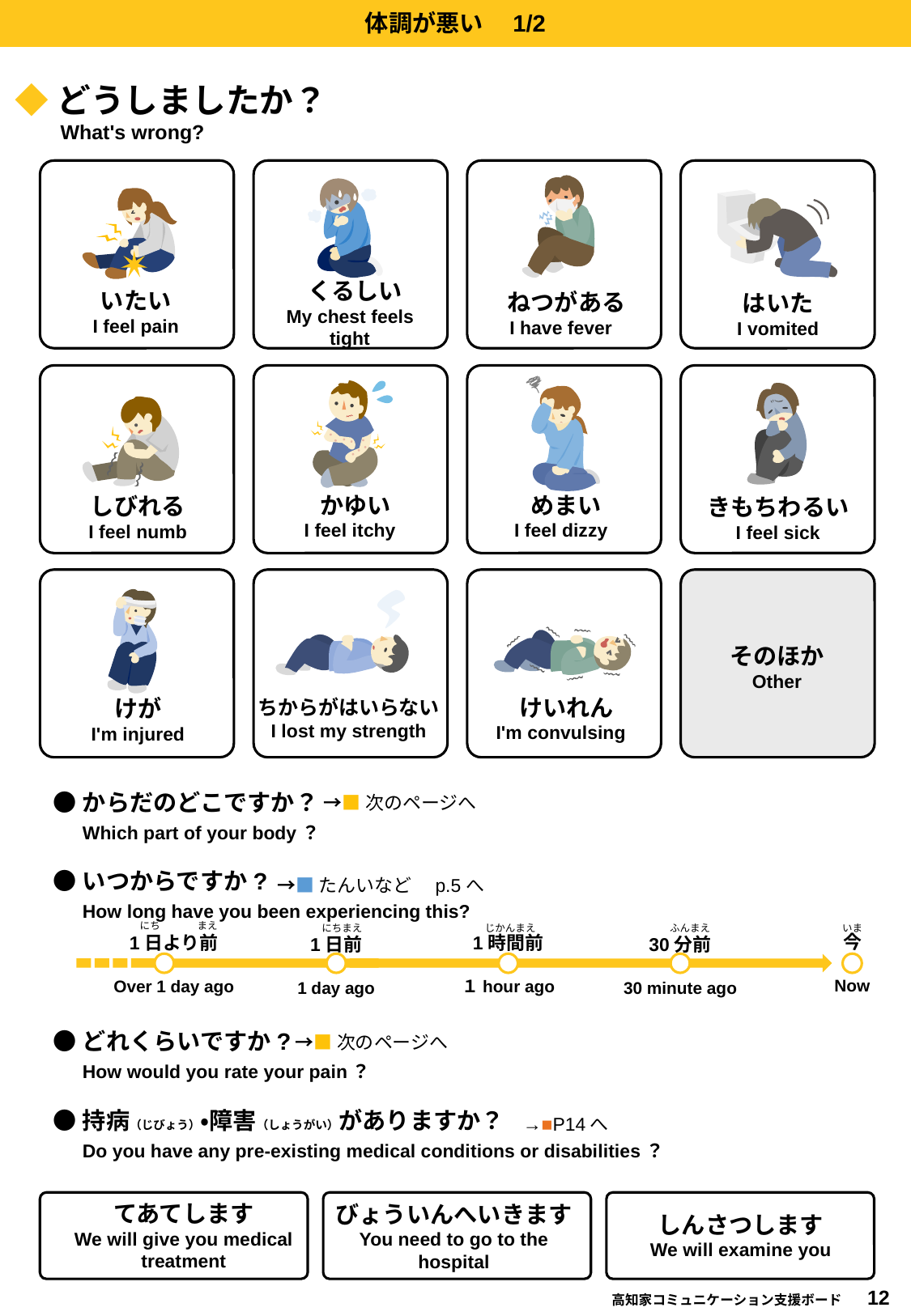

体調が悪い　1/2
◆どうしましたか？
　　What's wrong?

いたい
I feel pain
はいた
I vomited
 くるしい
My chest feels tight
 ねつがある
I have fever

しびれる
I feel numb
 かゆい
I feel itchy
 めまい
I feel dizzy
きもちわるい
I feel sick

そのほか
Other
けが
I'm injured
ちからがはいらない
I lost my strength
 けいれん
I'm convulsing

●からだのどこですか？
　Which part of your body？

●いつからですか?
　How long have you been experiencing this?
→■次のページへ
→■たんいなど　p.5へ
にち
まえ
じかんまえ
ふんまえ
いま
にちまえ
今

Now
1日より前

Over 1 day ago
1時間前

１hour ago
1日前

1 day ago
30分前

30 minute ago

●どれくらいですか?
　How would you rate your pain？

●持病（じびょう）・障害（しょうがい）がありますか？
　Do you have any pre-existing medical conditions or disabilities？

→■次のページへ
→■P14へ
しんさつします
We will examine you

てあてします
We will give you medical treatment
びょういんへいきます
You need to go to the hospital
高知家コミュニケーション支援ボード　12